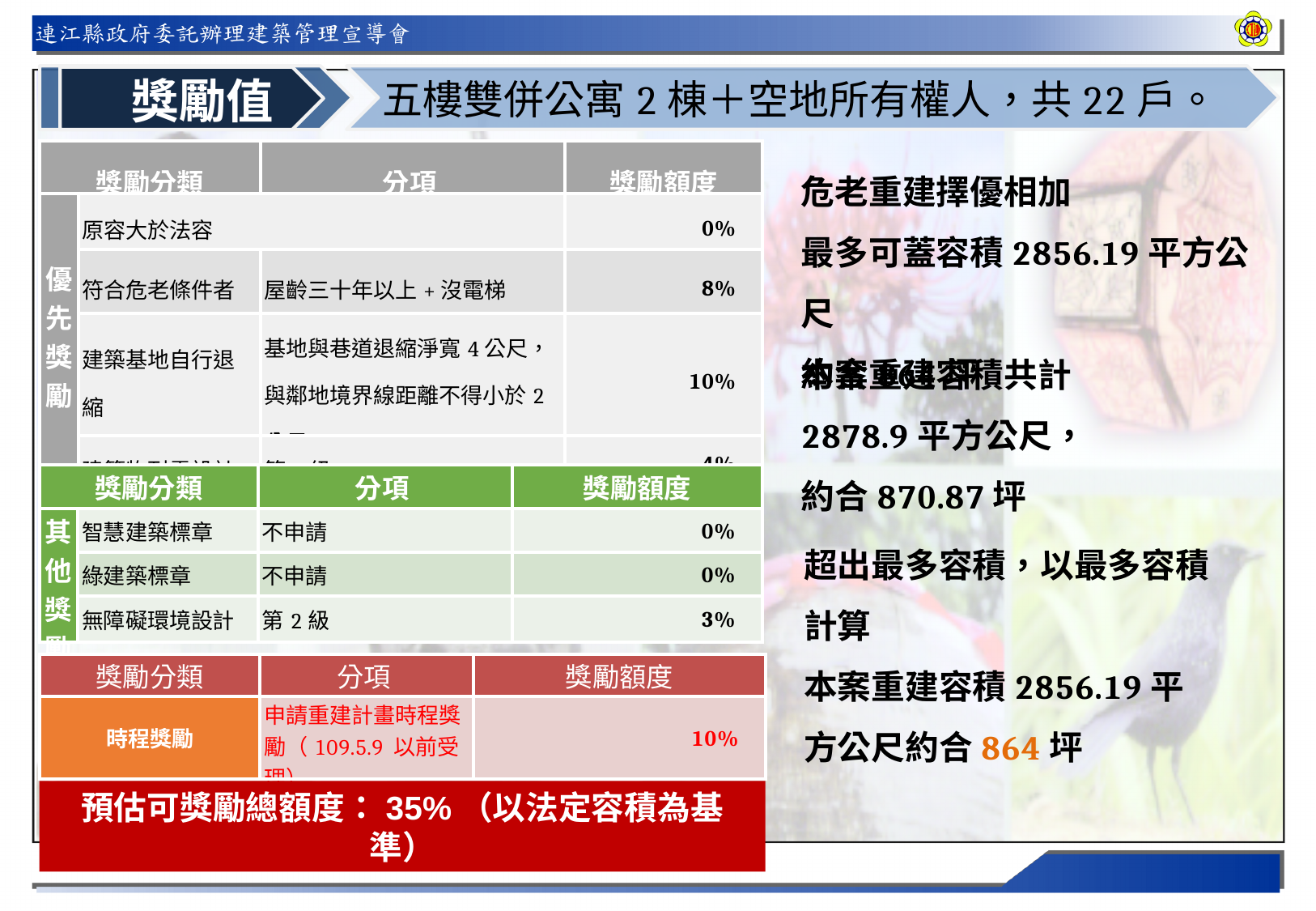

獎勵值

五樓雙併公寓2棟＋空地所有權人，共22戶。

| 獎勵分類 |  | 分項 | 獎勵額度 |
| --- | --- | --- | --- |
| 優先獎勵 | 原容大於法容 |  | 0% |
|  | 符合危老條件者 | 屋齡三十年以上+沒電梯 | 8% |
|  | 建築基地自行退縮 | 基地與巷道退縮淨寬4公尺，與鄰地境界線距離不得小於2公尺 | 10% |
|  | 建築物耐震設計 | 第3級 | 4% |
危老重建擇優相加
最多可蓋容積2856.19平方公尺
約合864坪
本案重建容積共計
2878.9平方公尺，
約合870.87坪
| 獎勵分類 |  | 分項 | 獎勵額度 |
| --- | --- | --- | --- |
| 其他獎勵 | 智慧建築標章 | 不申請 | 0% |
|  | 綠建築標章 | 不申請 | 0% |
|  | 無障礙環境設計 | 第2級 | 3% |
超出最多容積，以最多容積計算
本案重建容積2856.19平方公尺約合864坪
| 獎勵分類 | 分項 | 獎勵額度 |
| --- | --- | --- |
| 時程獎勵 | 申請重建計畫時程獎勵（109.5.9 以前受理） | 10% |
預估可獎勵總額度：35%（以法定容積為基準）